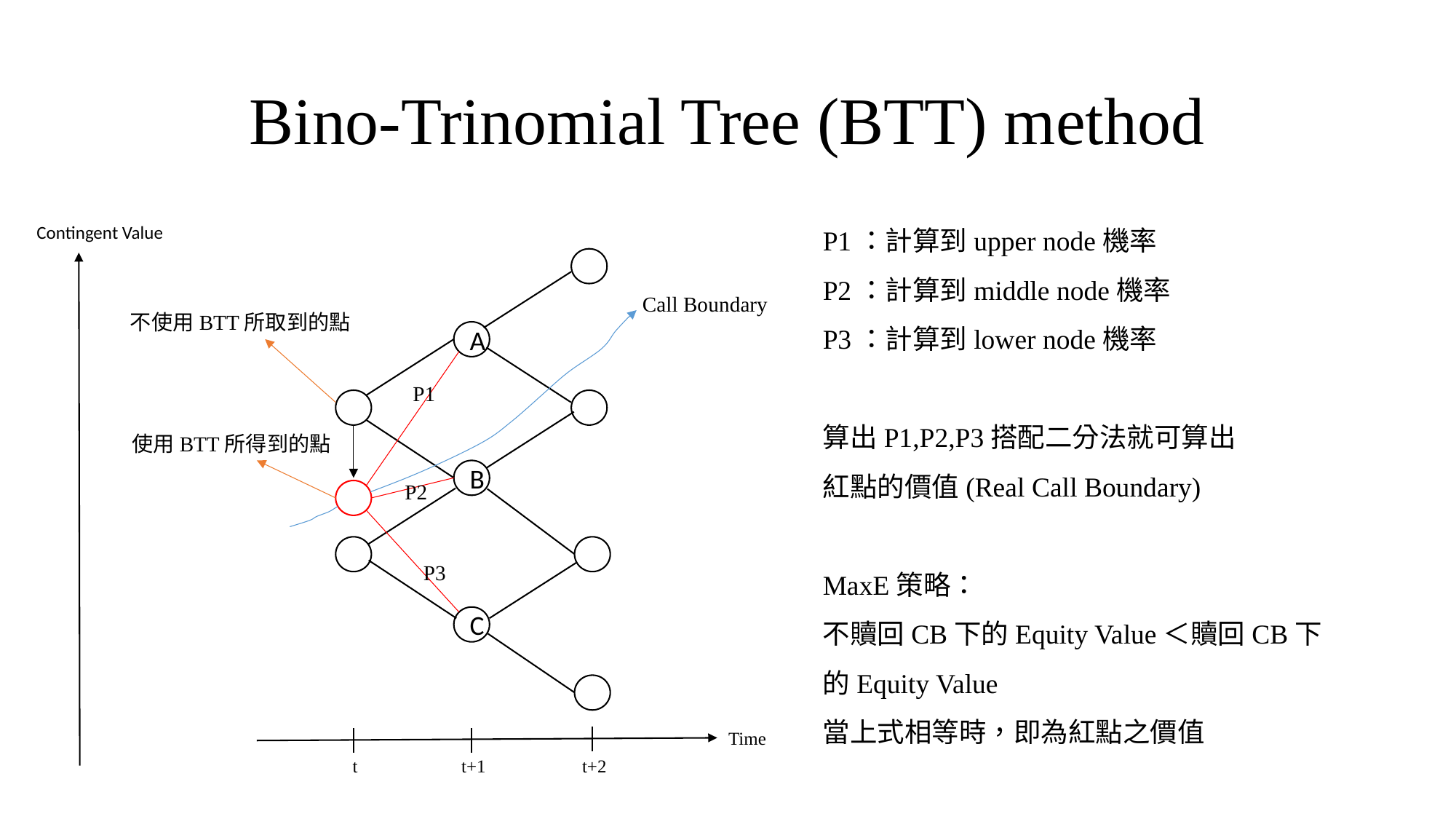

# Bino-Trinomial Tree (BTT) method

P1：計算到upper node機率
P2：計算到middle node機率
P3：計算到lower node機率

算出P1,P2,P3搭配二分法就可算出
紅點的價值(Real Call Boundary)

MaxE策略：
不贖回CB下的Equity Value＜贖回CB下的Equity Value
當上式相等時，即為紅點之價值
Contingent Value

Call Boundary
不使用BTT所取到的點

A
P1

使用BTT所得到的點
B
P2

P3
C

Time
t
t+1
t+2